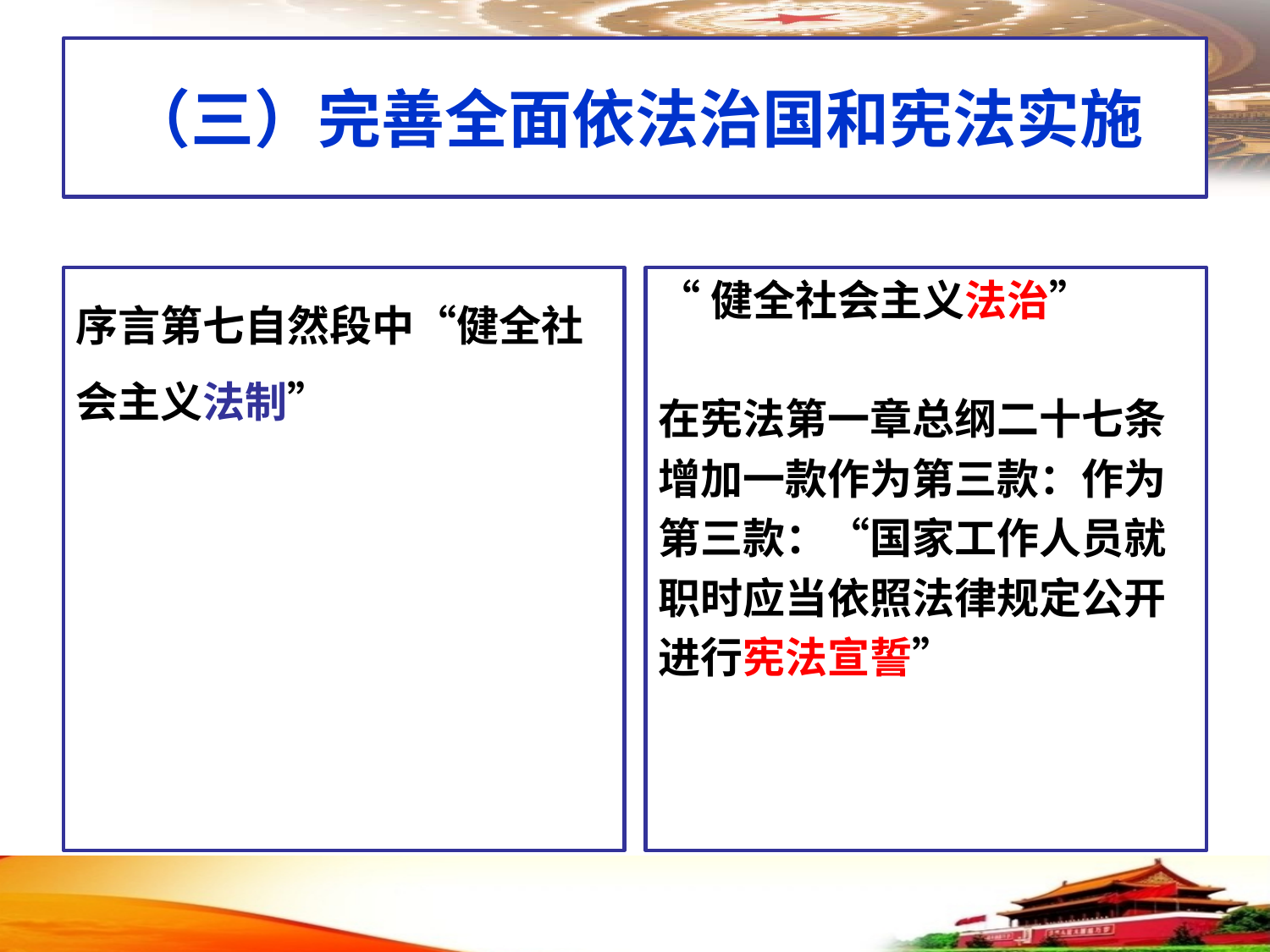

# （三）完善全面依法治国和宪法实施
序言第七自然段中“健全社会主义法制”
“健全社会主义法治”

在宪法第一章总纲二十七条增加一款作为第三款：作为第三款：“国家工作人员就职时应当依照法律规定公开进行宪法宣誓”